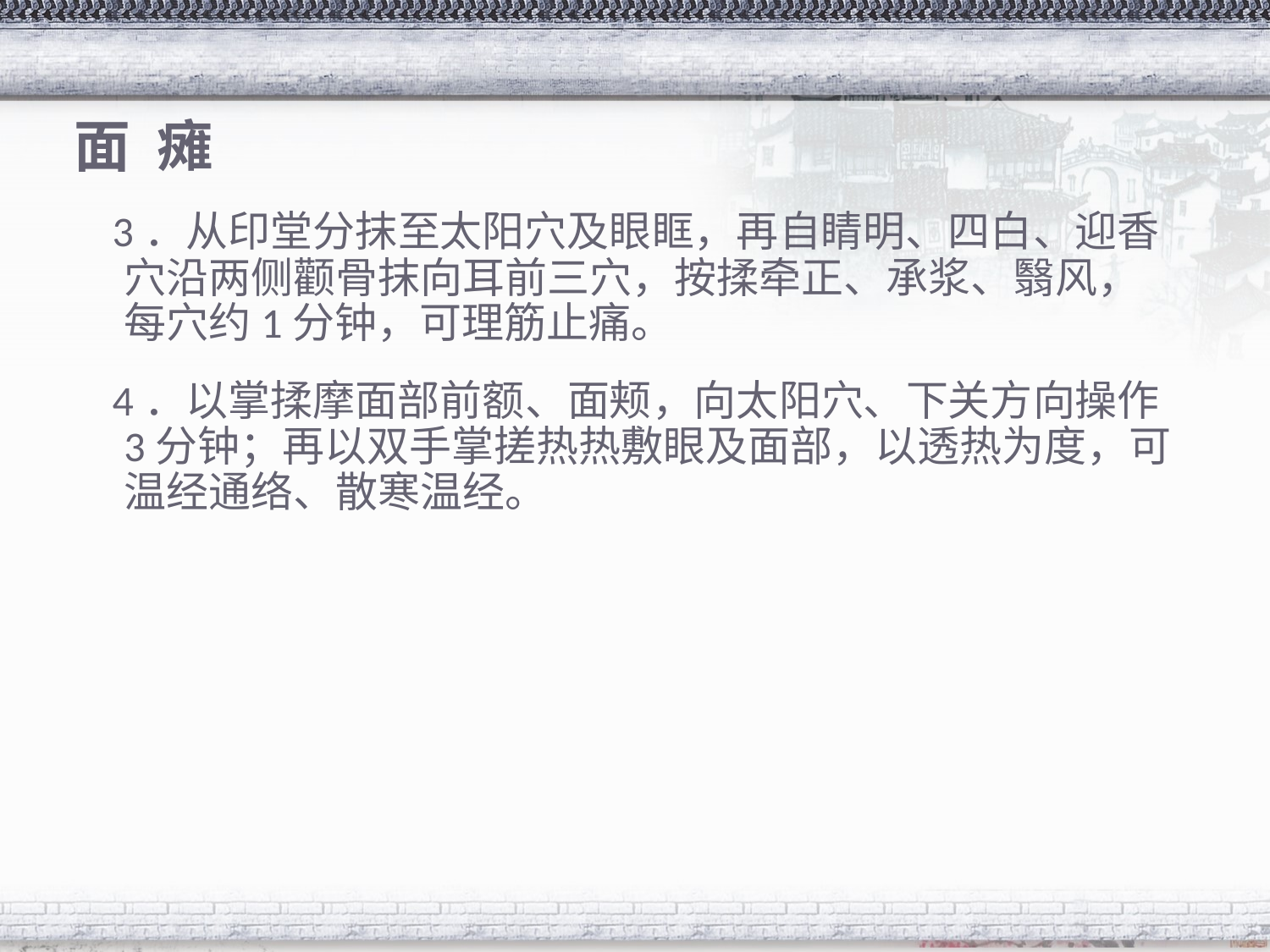

# 面  瘫
    3．从印堂分抹至太阳穴及眼眶，再自睛明、四白、迎香穴沿两侧颧骨抹向耳前三穴，按揉牵正、承浆、翳风，每穴约1分钟，可理筋止痛。
    4．以掌揉摩面部前额、面颊，向太阳穴、下关方向操作3分钟；再以双手掌搓热热敷眼及面部，以透热为度，可温经通络、散寒温经。